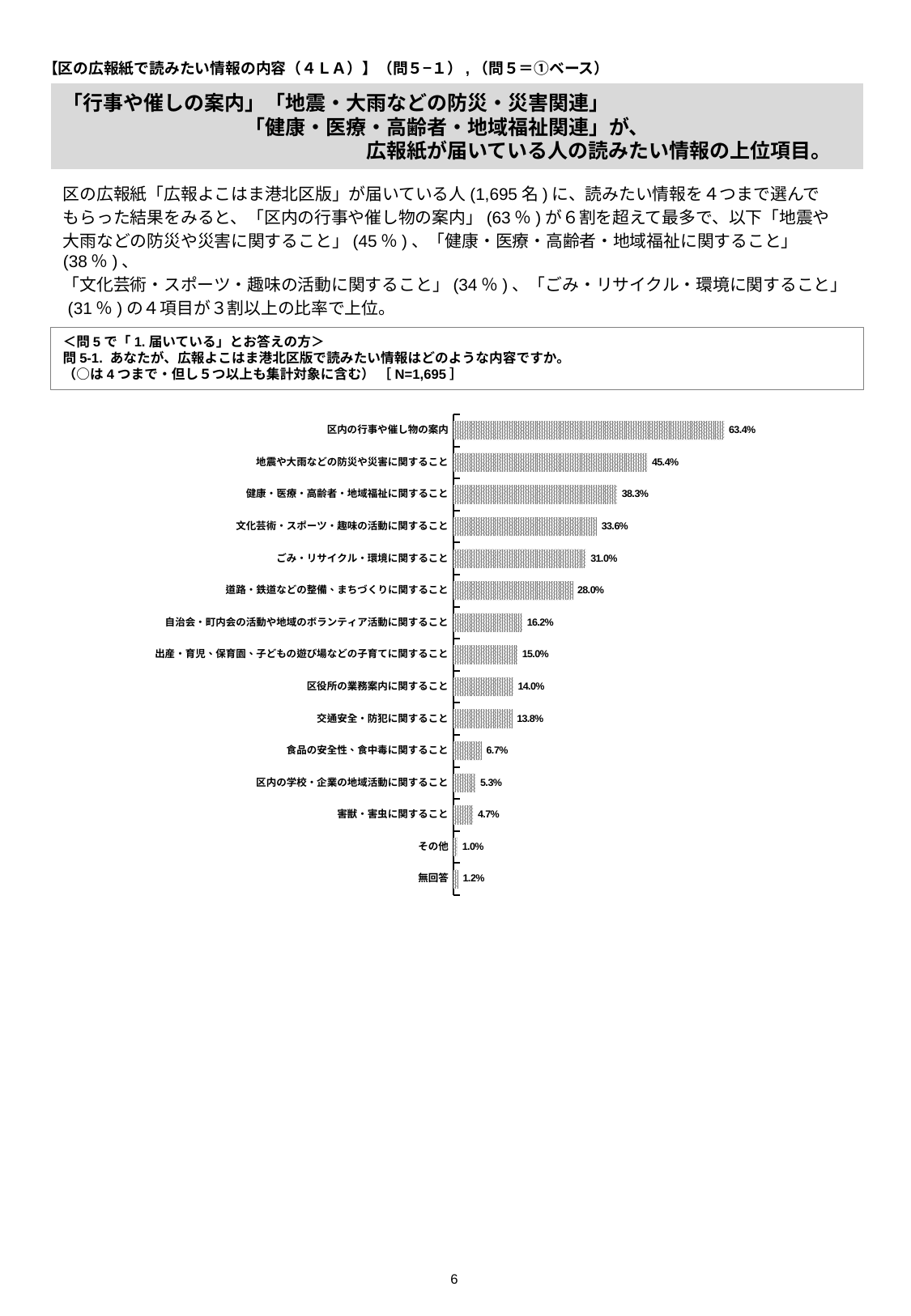

【区の広報紙で読みたい情報の内容（４ＬＡ）】（問５−１）,（問５＝①ベース）
# 「行事や催しの案内」「地震・大雨などの防災・災害関連」 　　　　　　　　　「健康・医療・高齢者・地域福祉関連」が、 　　　　　　　　　　　　　　　広報紙が届いている人の読みたい情報の上位項目。
区の広報紙「広報よこはま港北区版」が届いている人(1,695名)に、読みたい情報を４つまで選んで
もらった結果をみると、「区内の行事や催し物の案内」(63％)が６割を超えて最多で、以下「地震や
大雨などの防災や災害に関すること」(45％)、「健康・医療・高齢者・地域福祉に関すること」(38％)、
「文化芸術・スポーツ・趣味の活動に関すること」(34％)、「ごみ・リサイクル・環境に関すること」
 (31％)の４項目が３割以上の比率で上位。
＜問5で「1.届いている」とお答えの方＞
問5-1. あなたが、広報よこはま港北区版で読みたい情報はどのような内容ですか。
（○は4つまで・但し５つ以上も集計対象に含む） ［N=1,695］

### Chart

| Category |  |
|---|---|
| 区内の行事や催し物の案内 | 0.634218289085546 |
| 地震や大雨などの防災や災害に関すること | 0.454277286135693 |
| 健康・医療・高齢者・地域福祉に関すること | 0.383480825958703 |
| 文化芸術・スポーツ・趣味の活動に関すること | 0.336283185840708 |
| ごみ・リサイクル・環境に関すること | 0.310324483775812 |
| 道路・鉄道などの整備、まちづくりに関すること | 0.279646017699115 |
| 自治会・町内会の活動や地域のボランティア活動に関すること | 0.16165191740413 |
| 出産・育児、保育園、子どもの遊び場などの子育てに関すること | 0.150442477876106 |
| 区役所の業務案内に関すること | 0.140412979351032 |
| 交通安全・防犯に関すること | 0.138053097345133 |
| 食品の安全性、食中毒に関すること | 0.0666666666666667 |
| 区内の学校・企業の地域活動に関すること | 0.0525073746312684 |
| 害獣・害虫に関すること | 0.0466076696165192 |
| その他 | 0.0100294985250737 |
| 無回答 | 0.0117994100294985 |
6